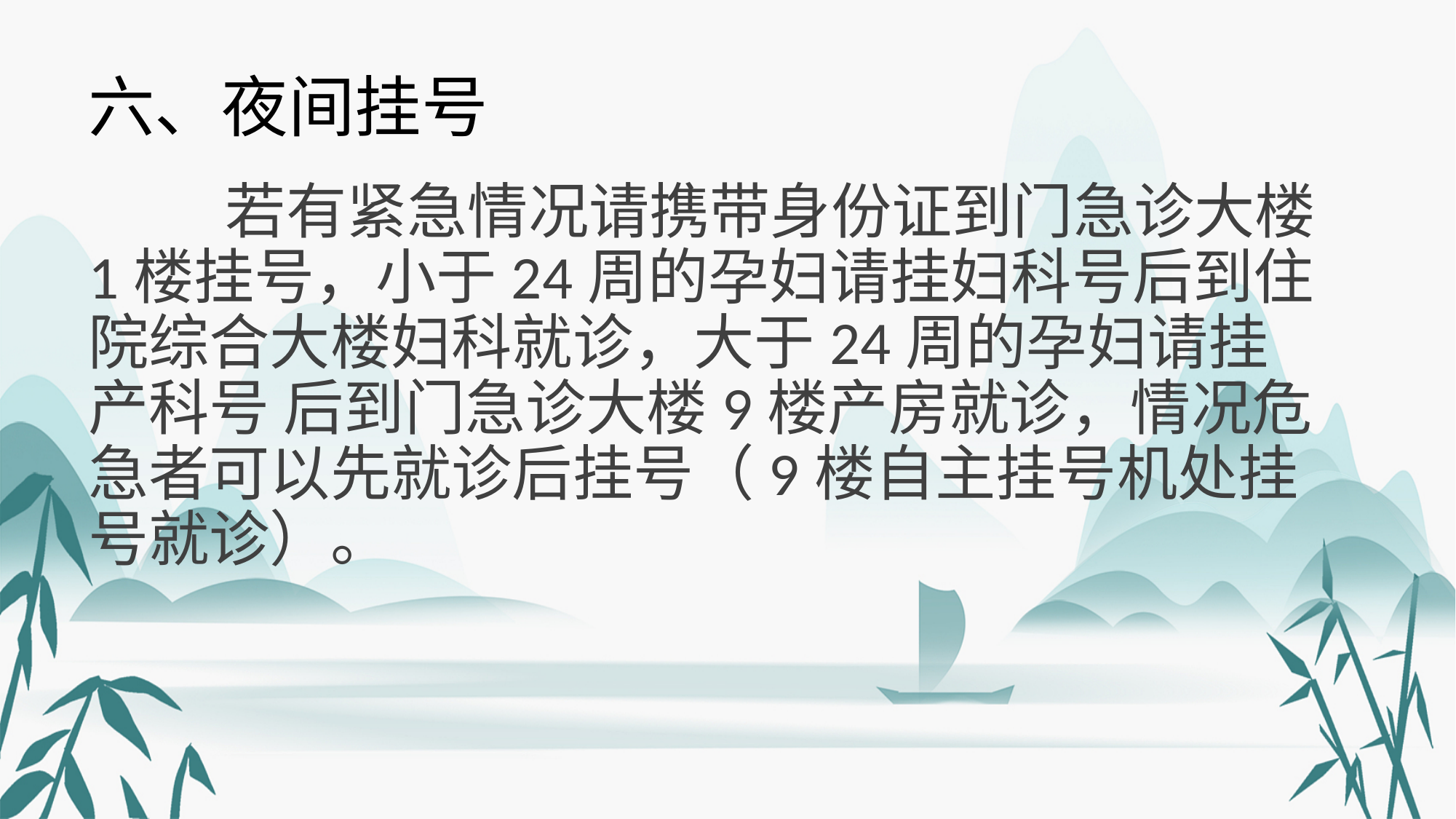

# 六、夜间挂号
         若有紧急情况请携带身份证到门急诊大楼1楼挂号，小于24周的孕妇请挂妇科号后到住院综合大楼妇科就诊，大于24周的孕妇请挂产科号 后到门急诊大楼9楼产房就诊，情况危急者可以先就诊后挂号（9楼自主挂号机处挂号就诊）。